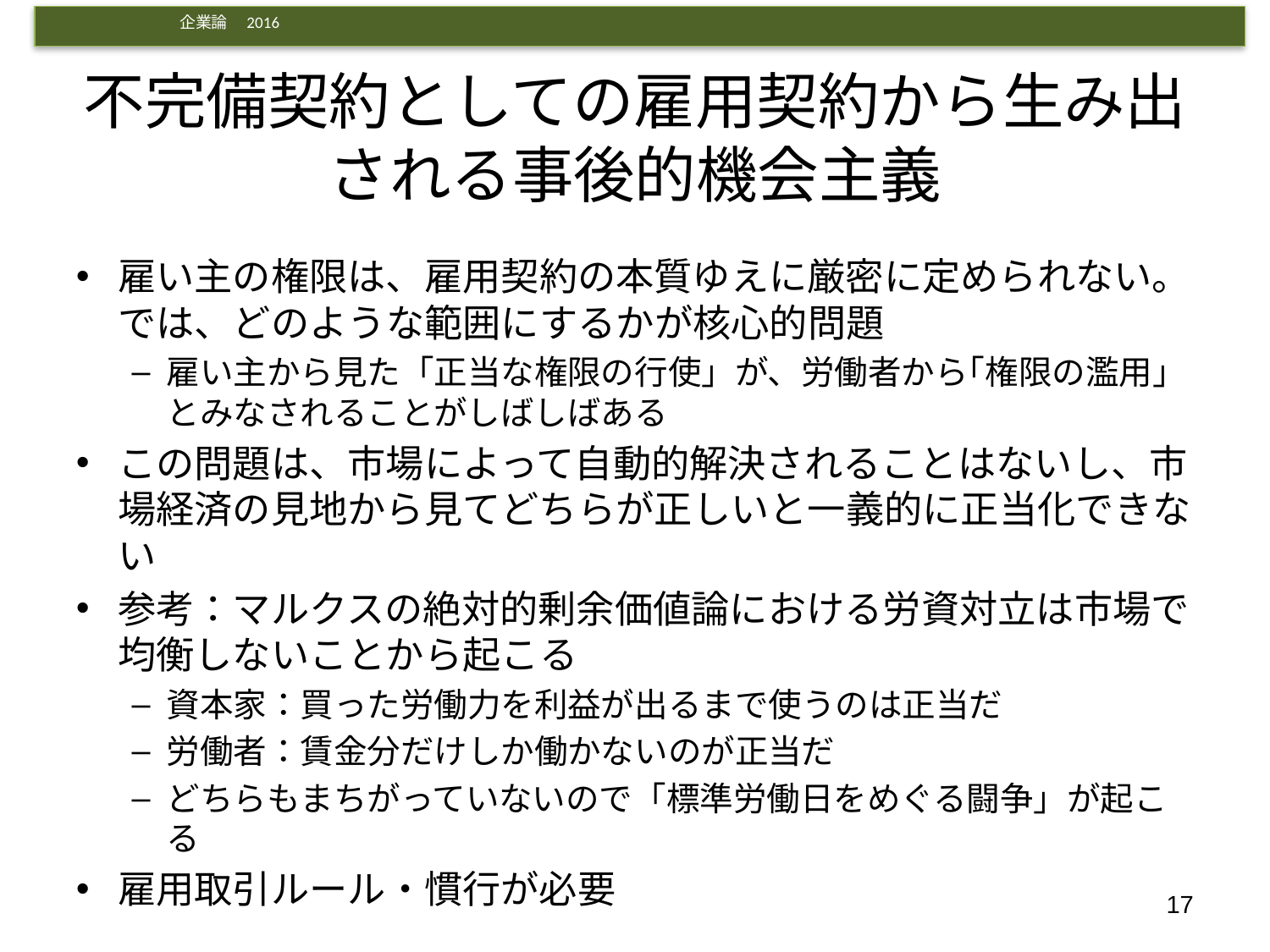

# 不完備契約としての雇用契約から生み出される事後的機会主義
雇い主の権限は、雇用契約の本質ゆえに厳密に定められない。では、どのような範囲にするかが核心的問題
雇い主から見た「正当な権限の行使」が、労働者から｢権限の濫用」とみなされることがしばしばある
この問題は、市場によって自動的解決されることはないし、市場経済の見地から見てどちらが正しいと一義的に正当化できない
参考：マルクスの絶対的剰余価値論における労資対立は市場で均衡しないことから起こる
資本家：買った労働力を利益が出るまで使うのは正当だ
労働者：賃金分だけしか働かないのが正当だ
どちらもまちがっていないので「標準労働日をめぐる闘争」が起こる
雇用取引ルール・慣行が必要

17